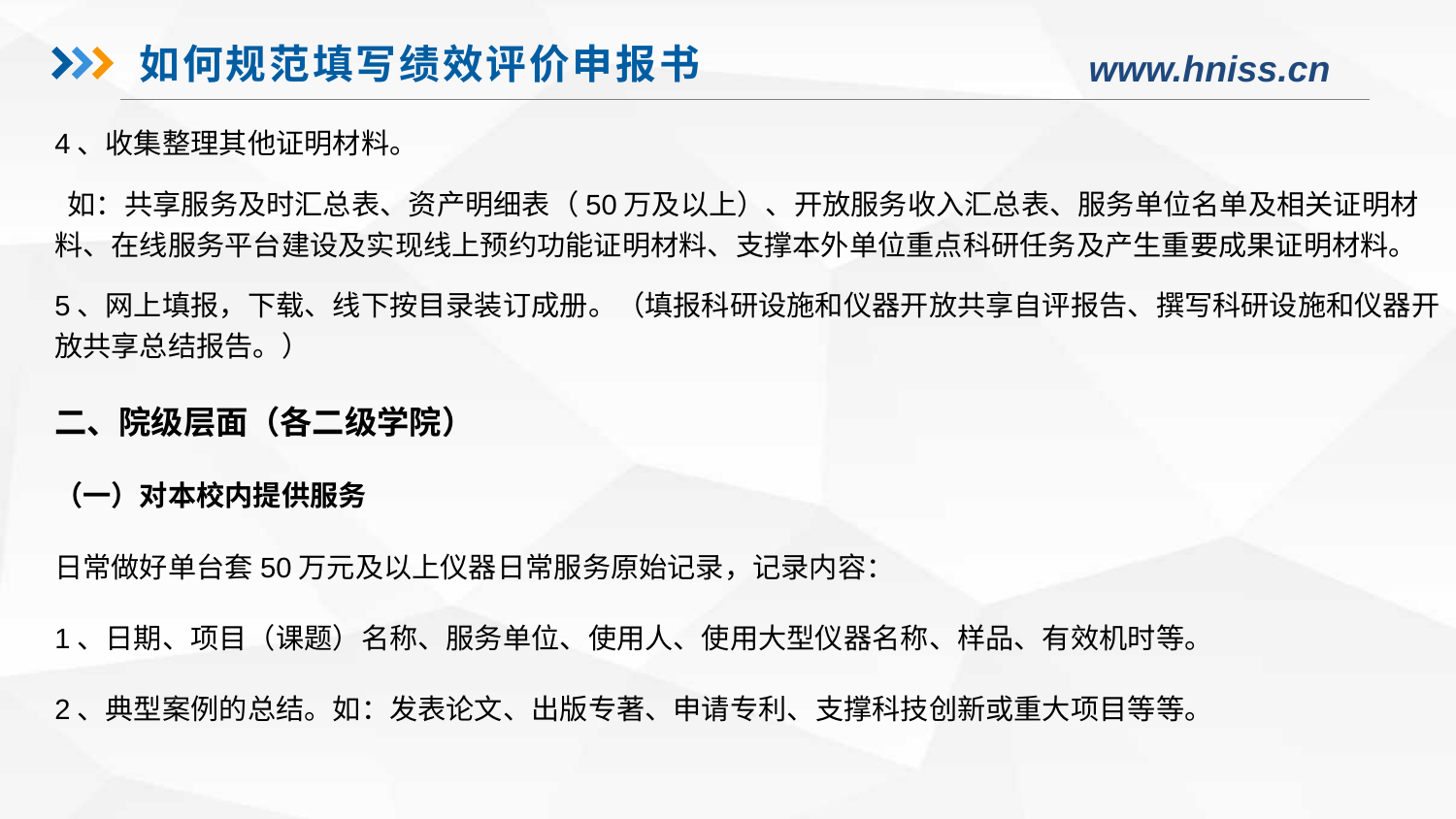

如何规范填写绩效评价申报书

4、收集整理其他证明材料。
 如：共享服务及时汇总表、资产明细表（50万及以上）、开放服务收入汇总表、服务单位名单及相关证明材料、在线服务平台建设及实现线上预约功能证明材料、支撑本外单位重点科研任务及产生重要成果证明材料。
5、网上填报，下载、线下按目录装订成册。（填报科研设施和仪器开放共享自评报告、撰写科研设施和仪器开放共享总结报告。）
二、院级层面（各二级学院）
（一）对本校内提供服务
日常做好单台套50万元及以上仪器日常服务原始记录，记录内容：
1、日期、项目（课题）名称、服务单位、使用人、使用大型仪器名称、样品、有效机时等。
2、典型案例的总结。如：发表论文、出版专著、申请专利、支撑科技创新或重大项目等等。